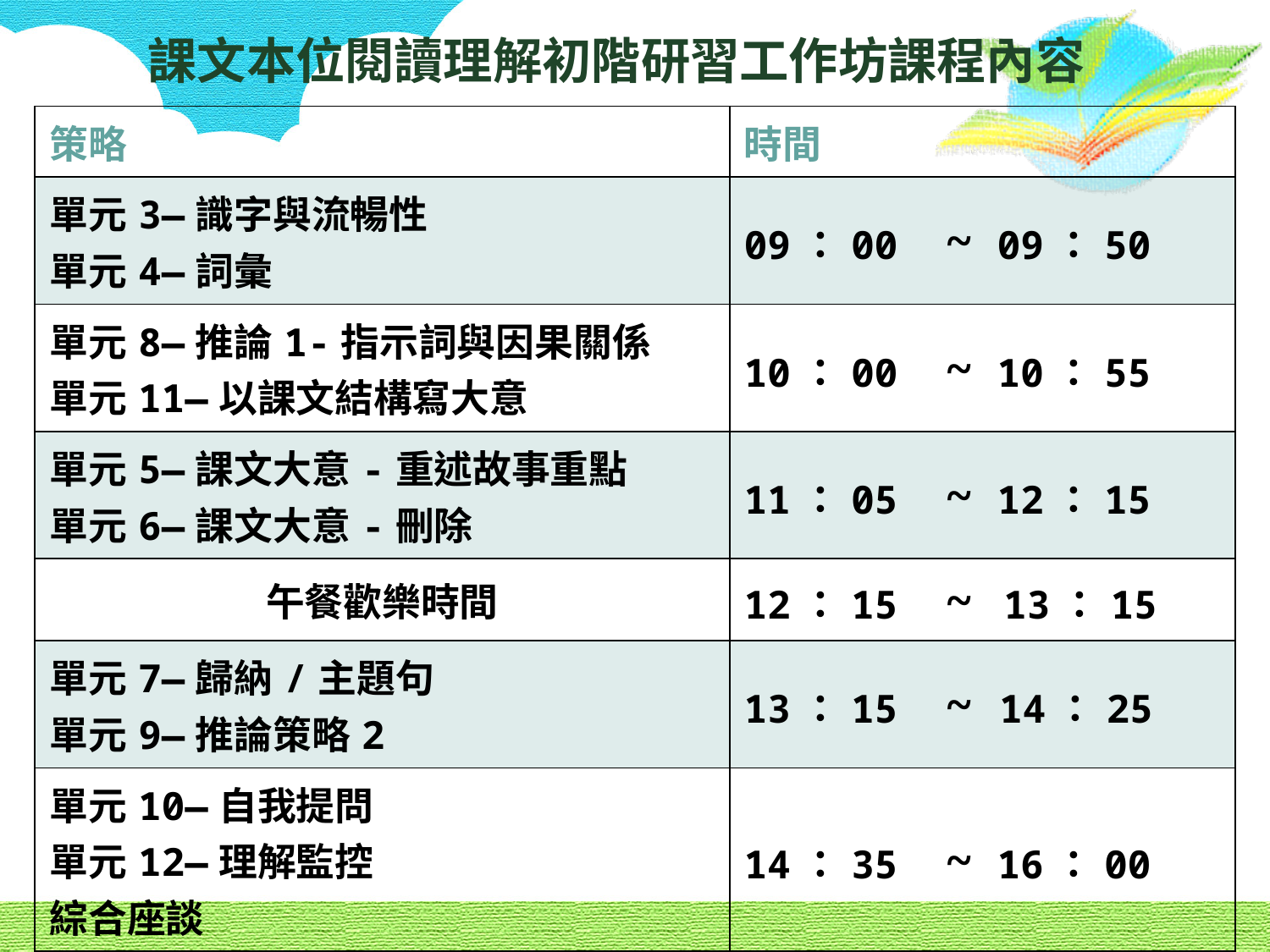

# 課文本位閱讀理解初階研習工作坊課程內容
| 策略 | 時間 |
| --- | --- |
| 單元3—識字與流暢性 單元4—詞彙 | 09：00 ~ 09：50 |
| 單元8—推論1-指示詞與因果關係 單元11—以課文結構寫大意 | 10：00 ~ 10：55 |
| 單元5—課文大意-重述故事重點 單元6—課文大意-刪除 | 11：05 ~ 12：15 |
| 午餐歡樂時間 | 12：15 ~ 13：15 |
| 單元7—歸納/主題句 單元9—推論策略2 | 13：15 ~ 14：25 |
| 單元10—自我提問 單元12—理解監控 綜合座談 | 14：35 ~ 16：00 |